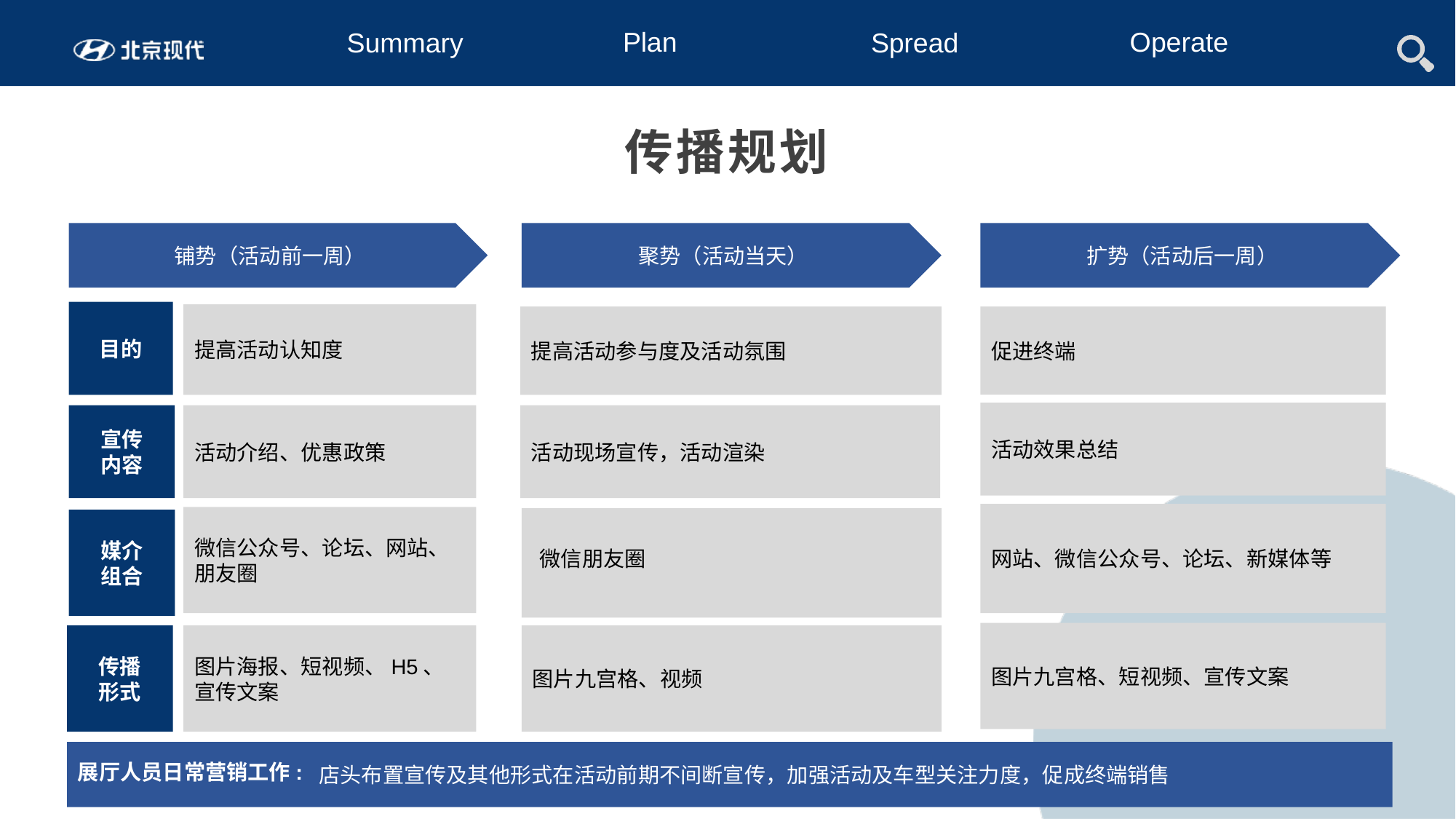

传播规划
铺势（活动前一周）
聚势（活动当天）
扩势（活动后一周）
目的
提高活动认知度
促进终端
提高活动参与度及活动氛围
活动效果总结
宣传
内容
活动介绍、优惠政策
活动现场宣传，活动渲染
网站、微信公众号、论坛、新媒体等
微信公众号、论坛、网站、朋友圈

媒介
组合
微信朋友圈
图片九宫格、短视频、宣传文案
传播
形式
图片海报、短视频、H5、宣传文案
图片九宫格、视频

店头布置宣传及其他形式在活动前期不间断宣传，加强活动及车型关注力度，促成终端销售
展厅人员日常营销工作: